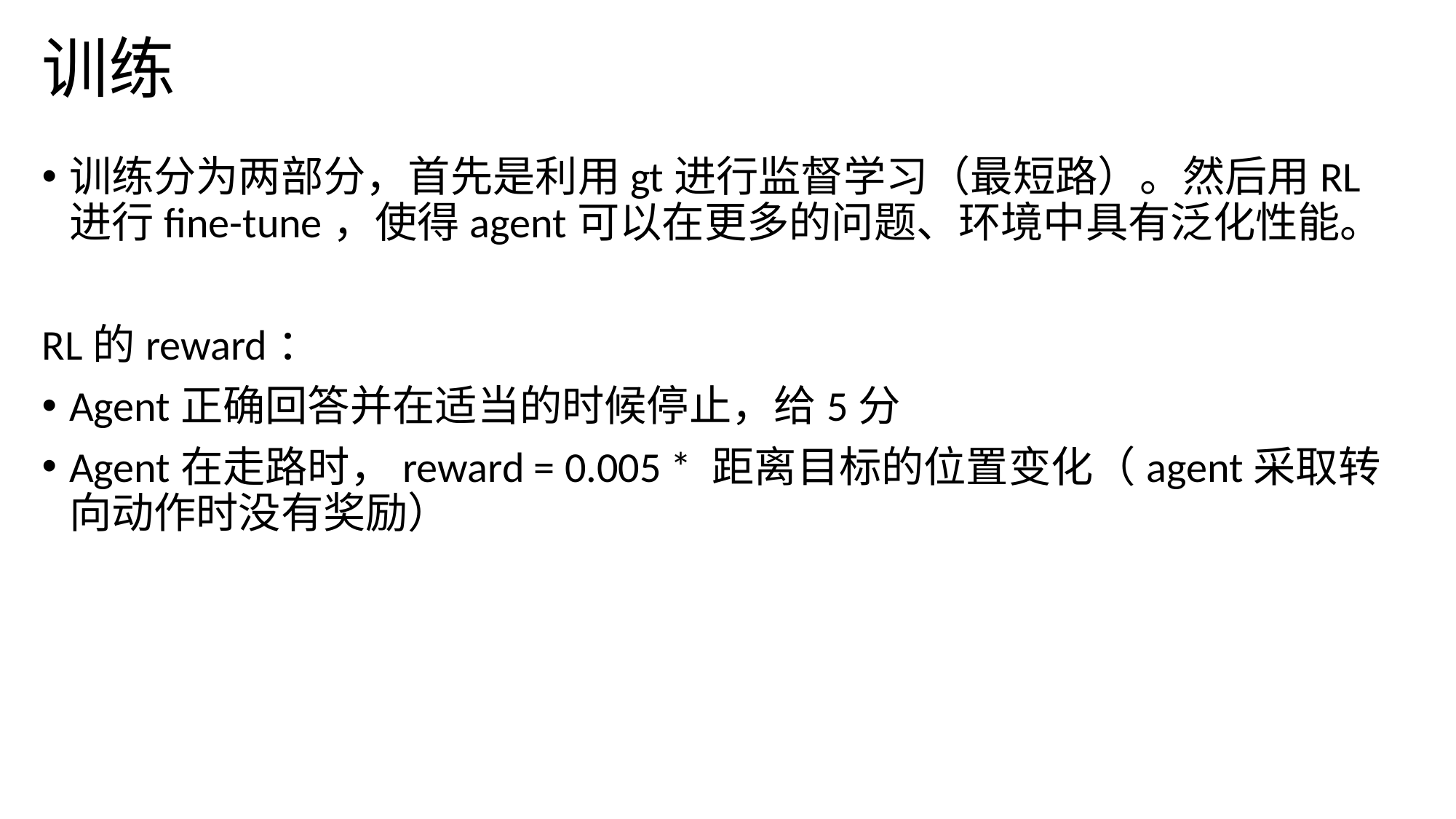

# 训练
训练分为两部分，首先是利用gt进行监督学习（最短路）。然后用RL进行fine-tune，使得agent可以在更多的问题、环境中具有泛化性能。

RL的reward：
Agent正确回答并在适当的时候停止，给5分
Agent在走路时，reward = 0.005 * 距离目标的位置变化（agent采取转向动作时没有奖励）